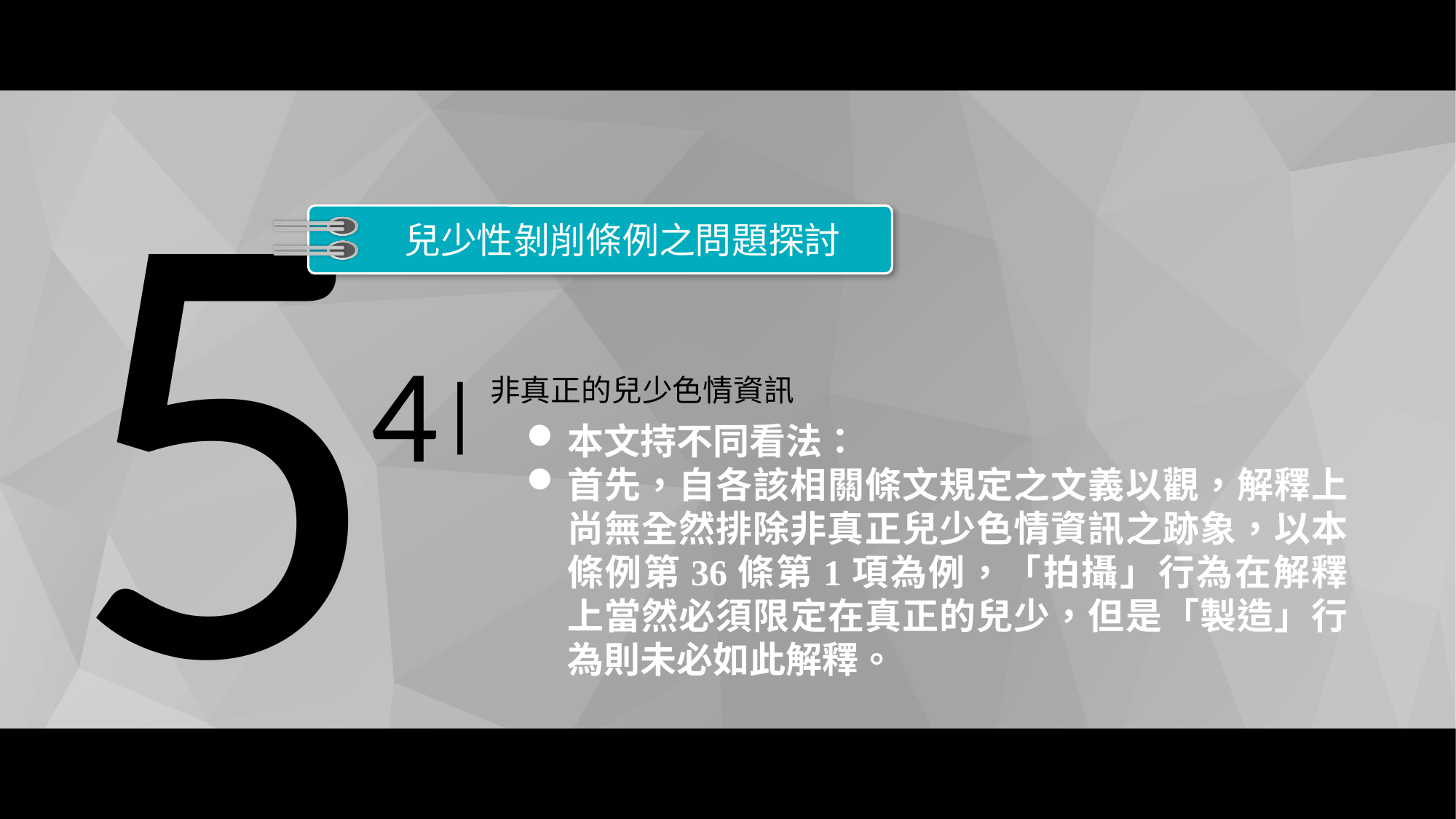

5

兒少性剝削條例之問題探討
4
|
非真正的兒少色情資訊
本文持不同看法：
首先，自各該相關條文規定之文義以觀，解釋上尚無全然排除非真正兒少色情資訊之跡象，以本條例第36條第1項為例，「拍攝」行為在解釋上當然必須限定在真正的兒少，但是「製造」行為則未必如此解釋。